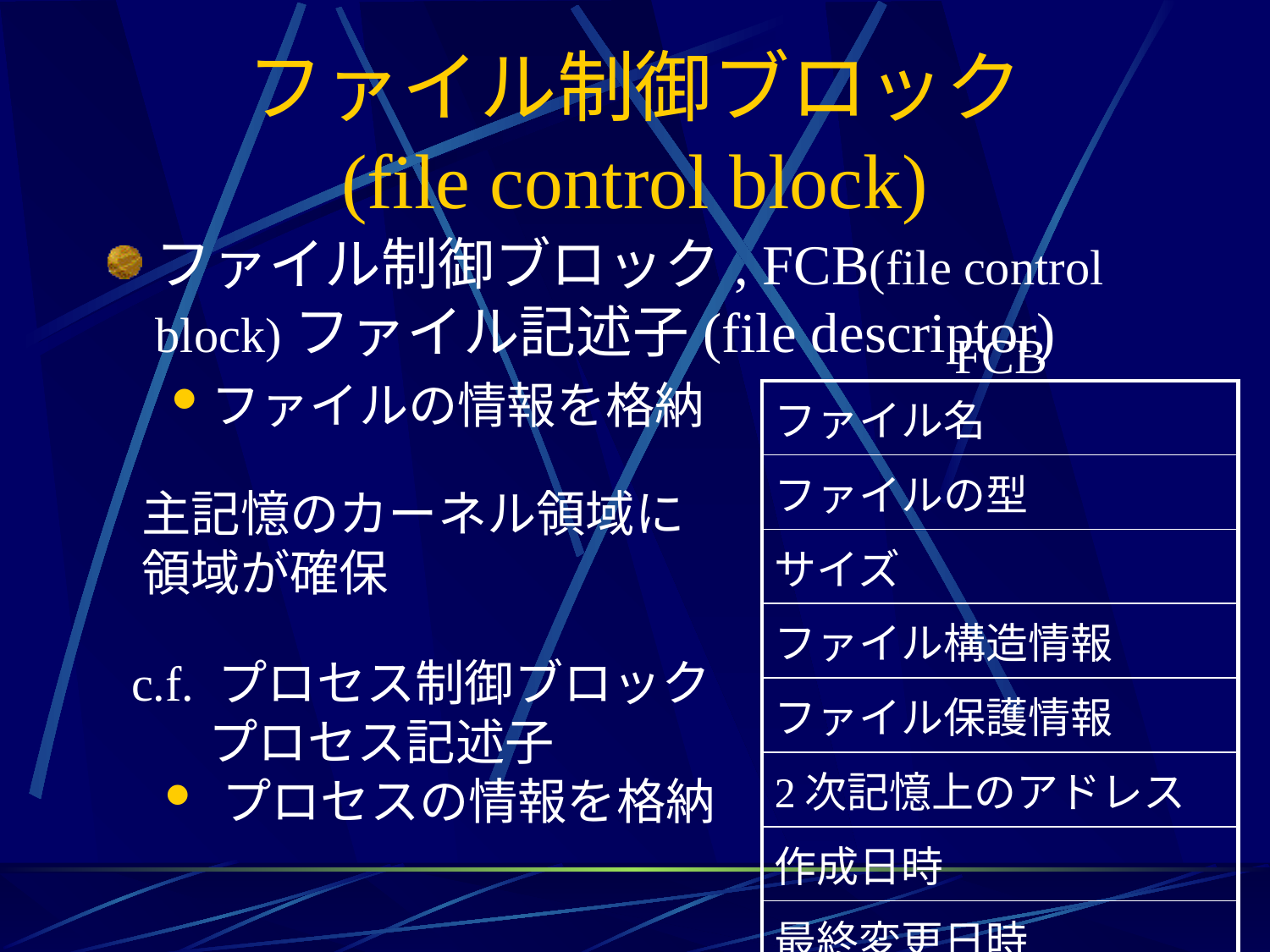

# ファイル制御ブロック (file control block)
ファイル制御ブロック, FCB(file control block)ファイル記述子(file descriptor)
ファイルの情報を格納
FCB
| ファイル名 |
| --- |
| ファイルの型 |
| サイズ |
| ファイル構造情報 |
| ファイル保護情報 |
| 2次記憶上のアドレス |
| 作成日時 |
| 最終変更日時 |
| 読み出し/書き込み回数 |
主記憶のカーネル領域に
領域が確保
c.f. プロセス制御ブロック
      プロセス記述子
 プロセスの情報を格納